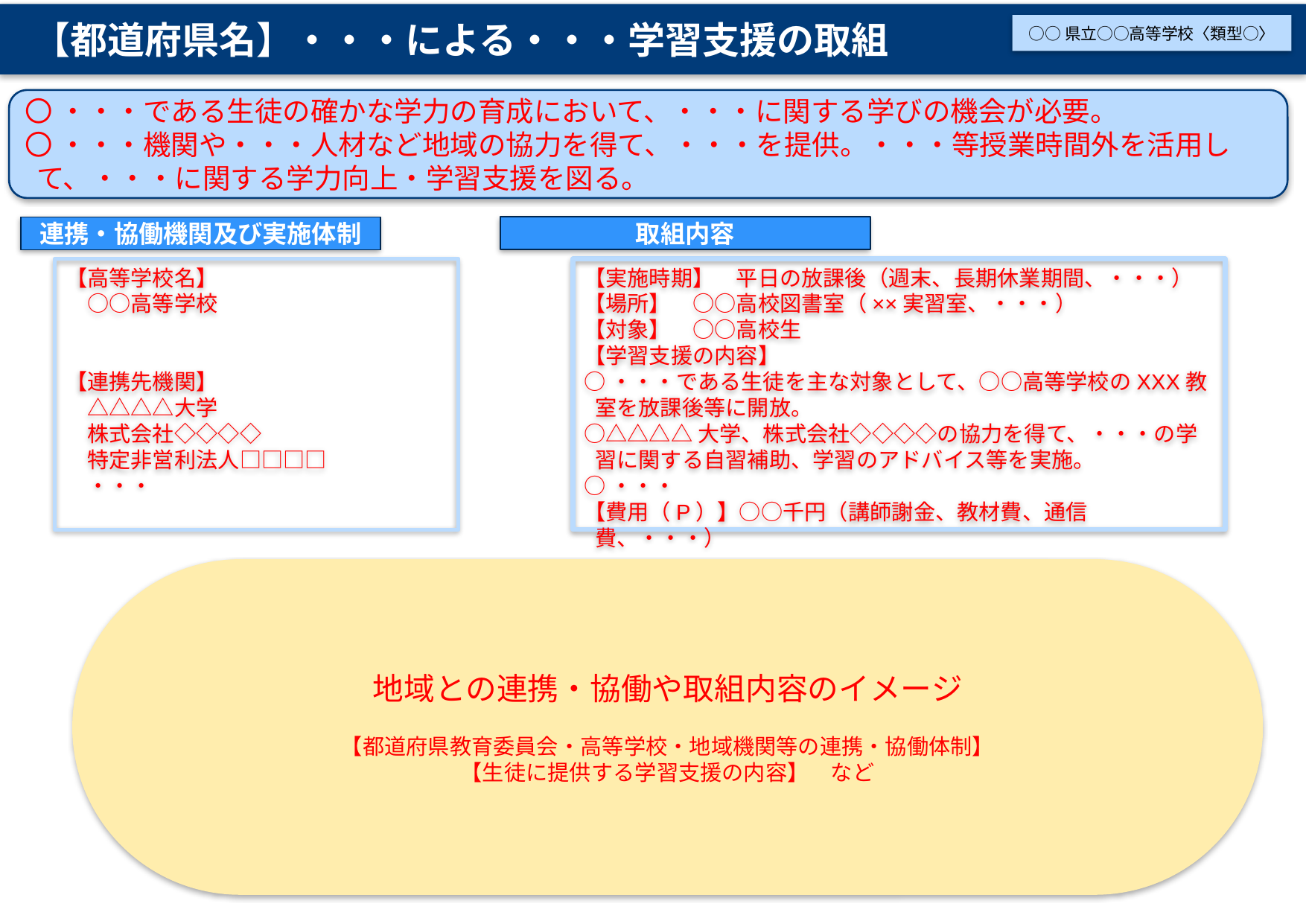

【都道府県名】・・・による・・・学習支援の取組
○○県立○○高等学校〈類型○〉
〇 ・・・である生徒の確かな学力の育成において、・・・に関する学びの機会が必要。
〇 ・・・機関や・・・人材など地域の協力を得て、・・・を提供。・・・等授業時間外を活用して、・・・に関する学力向上・学習支援を図る。
取組内容
連携・協働機関及び実施体制
【高等学校名】
　○○高等学校

【連携先機関】
　△△△△大学
　株式会社◇◇◇◇
　特定非営利法人□□□□
　・・・
【実施時期】　平日の放課後（週末、長期休業期間、・・・）
【場所】　○○高校図書室（××実習室、・・・）
【対象】　○○高校生
【学習支援の内容】
○・・・である生徒を主な対象として、○○高等学校のXXX教室を放課後等に開放。
○△△△△大学、株式会社◇◇◇◇の協力を得て、・・・の学習に関する自習補助、学習のアドバイス等を実施。
○・・・
【費用（P）】○○千円（講師謝金、教材費、通信費、・・・）
地域との連携・協働や取組内容のイメージ

【都道府県教育委員会・高等学校・地域機関等の連携・協働体制】
【生徒に提供する学習支援の内容】　など